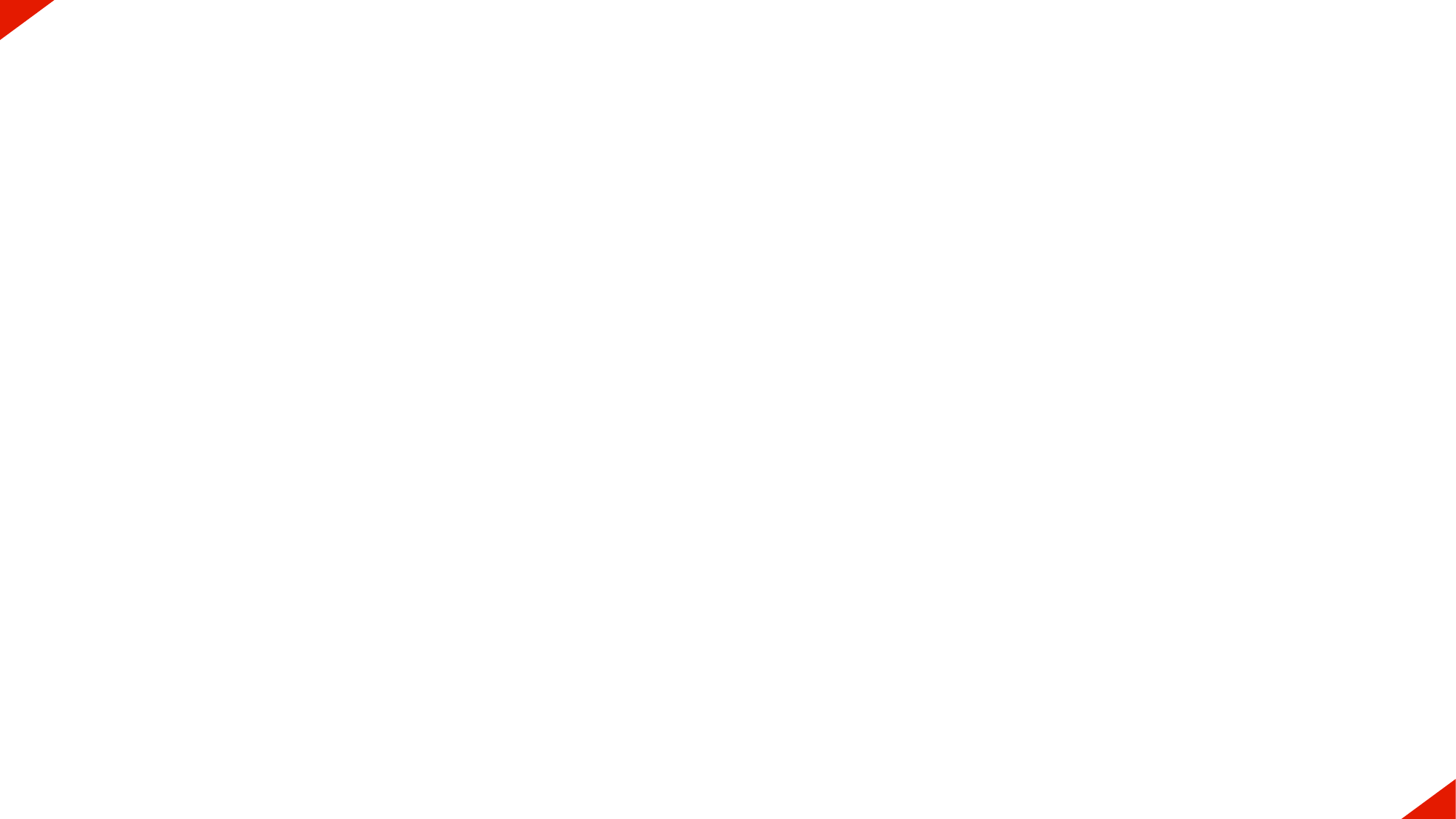

# 차례
연혁
구성
기능 및 권한
입법과정
특징